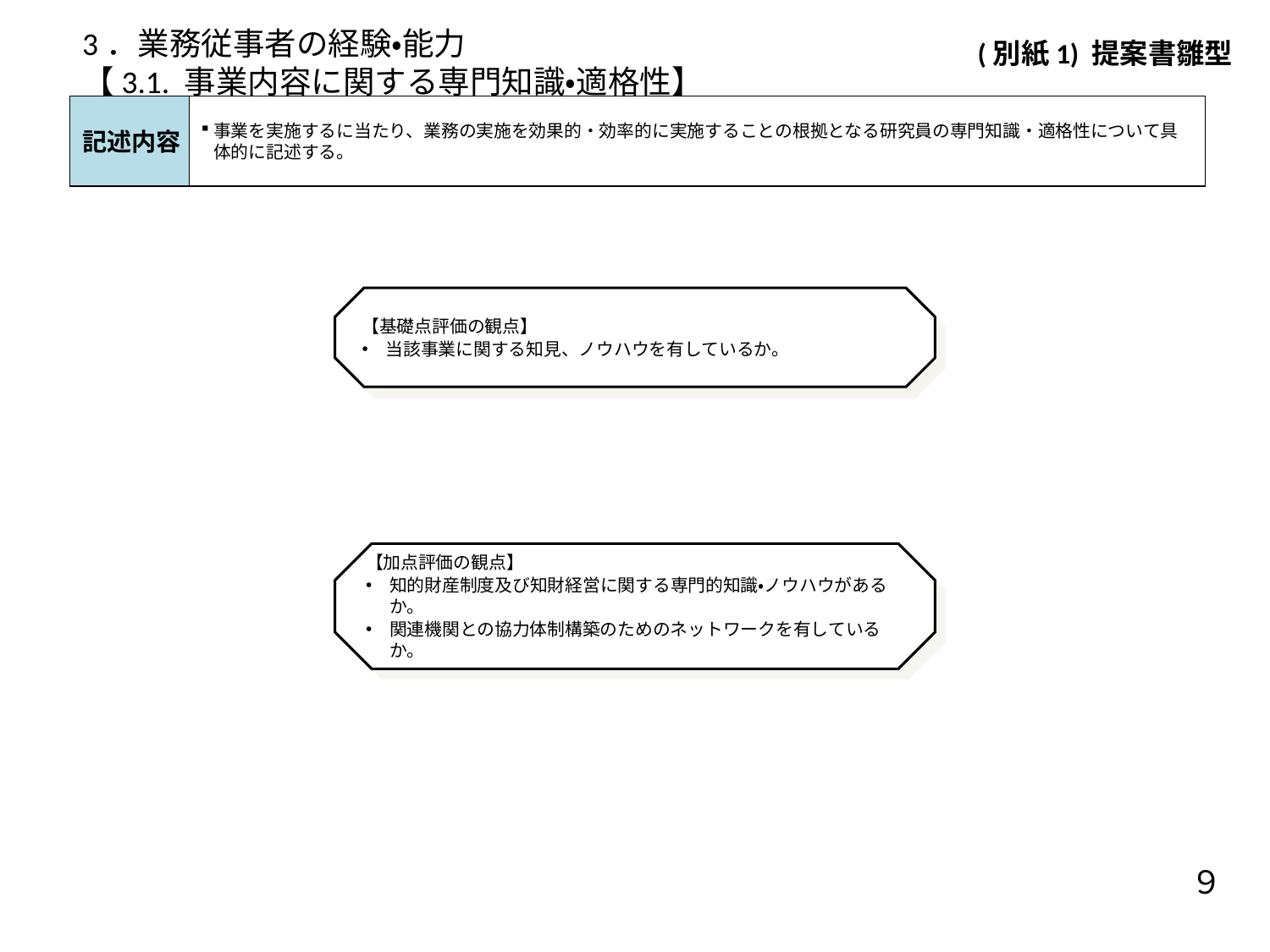

3．業務従事者の経験・能力
【3.1. 事業内容に関する専門知識・適格性】
(別紙1) 提案書雛型
記述内容
事業を実施するに当たり、業務の実施を効果的・効率的に実施することの根拠となる研究員の専門知識・適格性について具体的に記述する。
【基礎点評価の観点】
当該事業に関する知見、ノウハウを有しているか。
【加点評価の観点】
知的財産制度及び知財経営に関する専門的知識・ノウハウがあるか。
関連機関との協力体制構築のためのネットワークを有しているか。
９